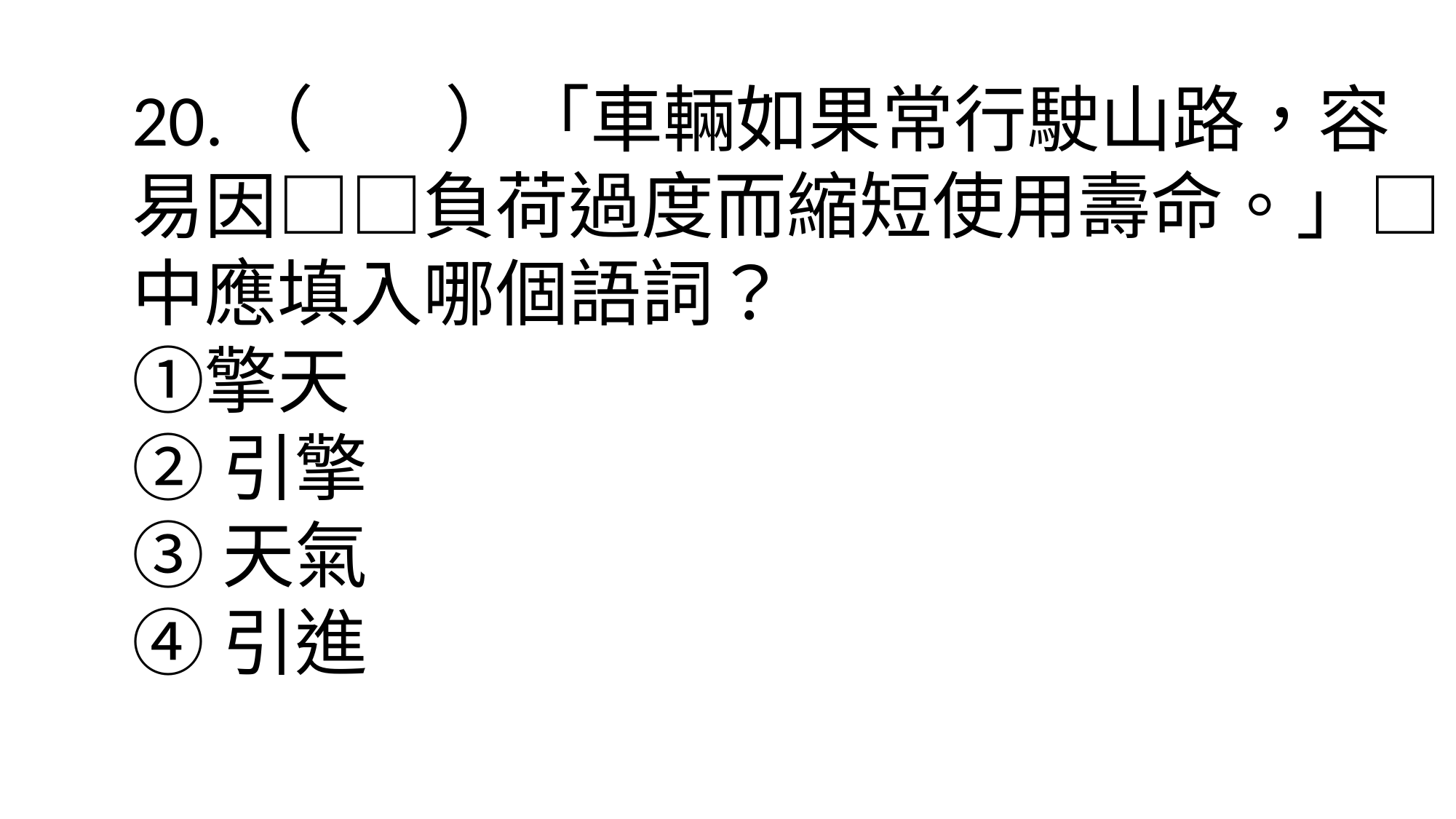

20.（        ）「車輛如果常行駛山路，容易因□□負荷過度而縮短使用壽命。」□中應填入哪個語詞？　
①擎天
②引擎
③天氣
④引進